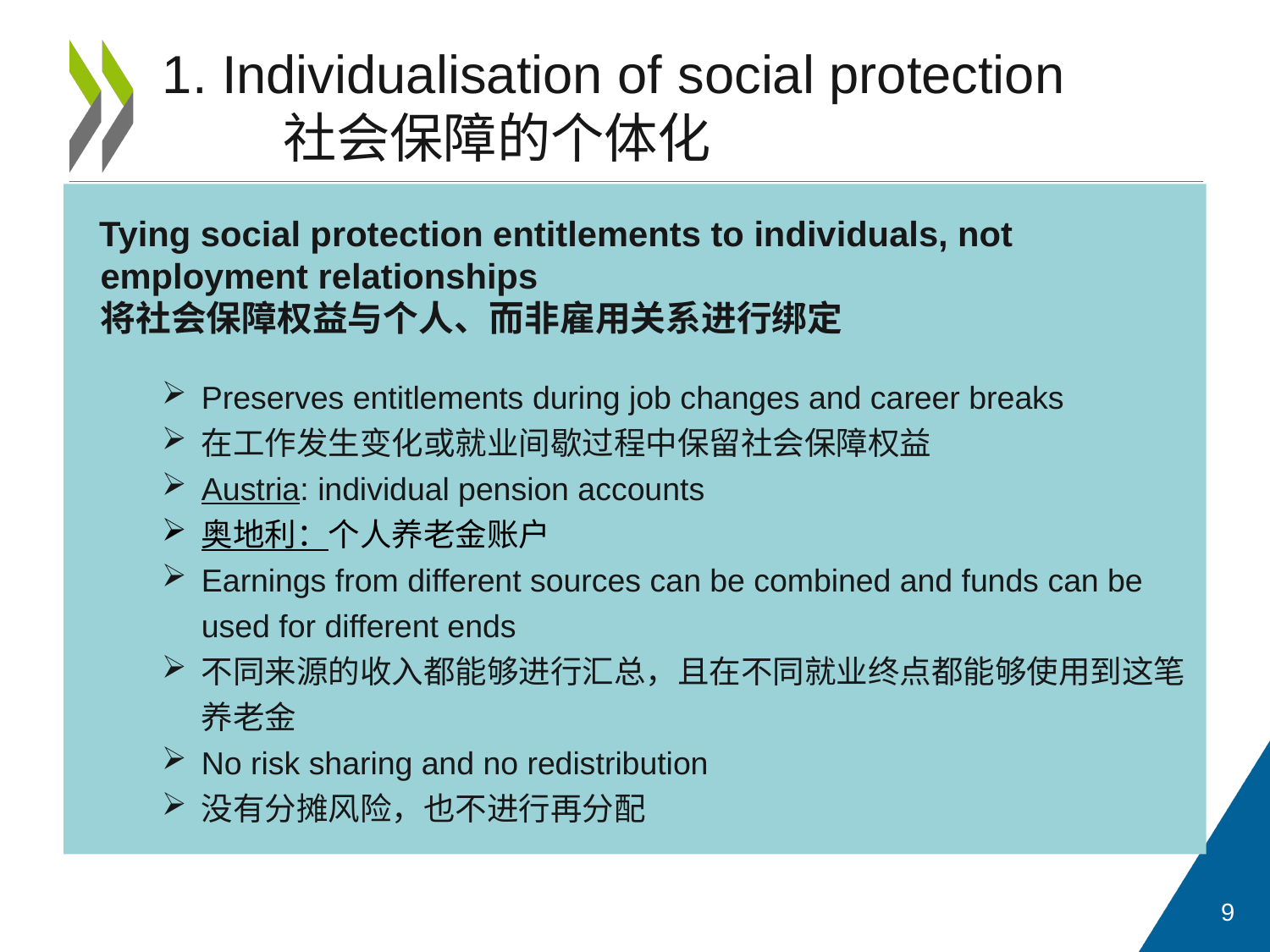

1. Individualisation of social protection
	社会保障的个体化

Tying social protection entitlements to individuals, not employment relationships
将社会保障权益与个人、而非雇用关系进行绑定
Preserves entitlements during job changes and career breaks
在工作发生变化或就业间歇过程中保留社会保障权益
Austria: individual pension accounts
奥地利：个人养老金账户
Earnings from different sources can be combined and funds can be used for different ends
不同来源的收入都能够进行汇总，且在不同就业终点都能够使用到这笔养老金
No risk sharing and no redistribution
没有分摊风险，也不进行再分配

9